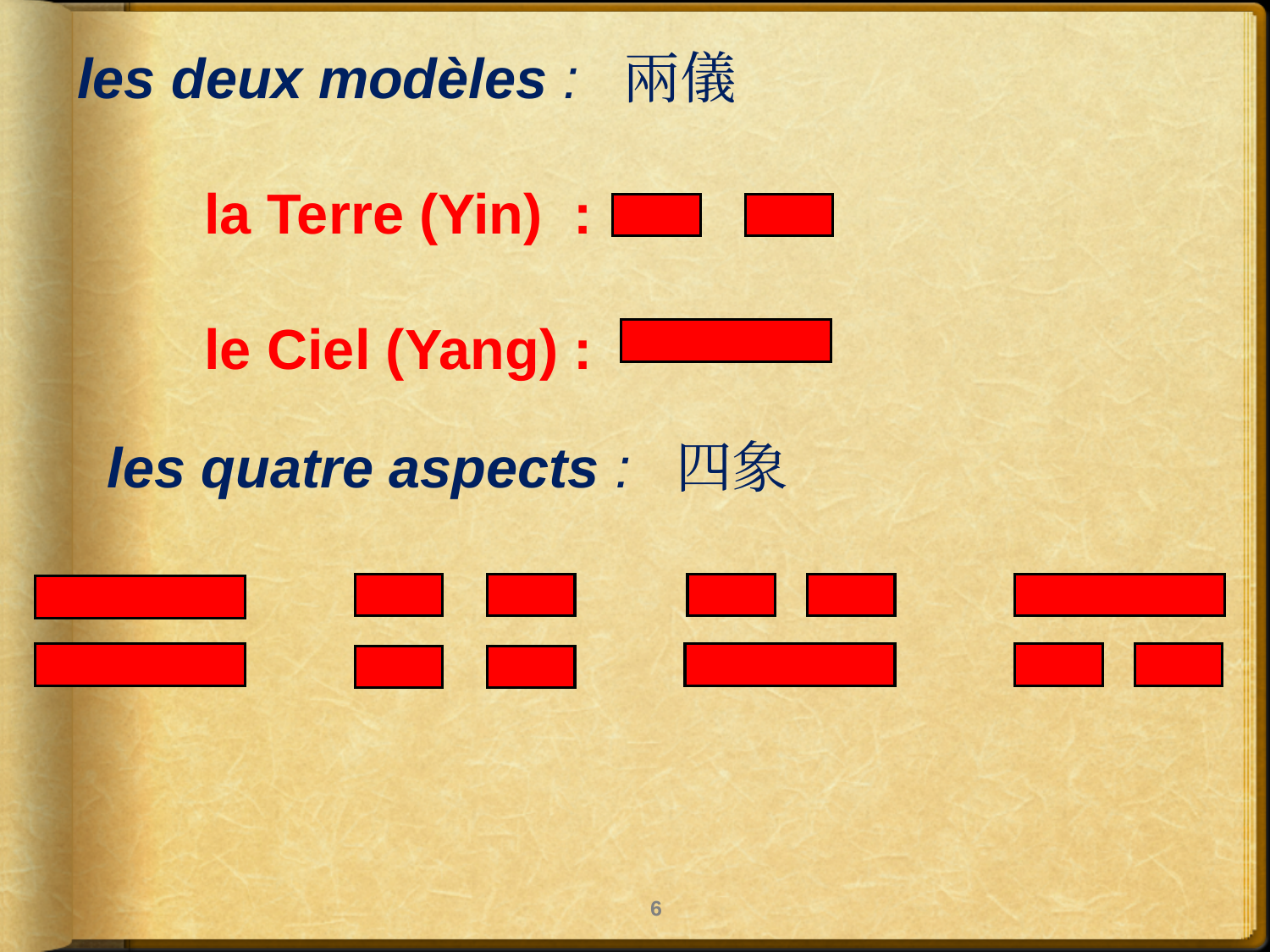

les deux modèles :  兩儀

	la Terre (Yin)  :

	le Ciel (Yang) :

les quatre aspects :  四象

6